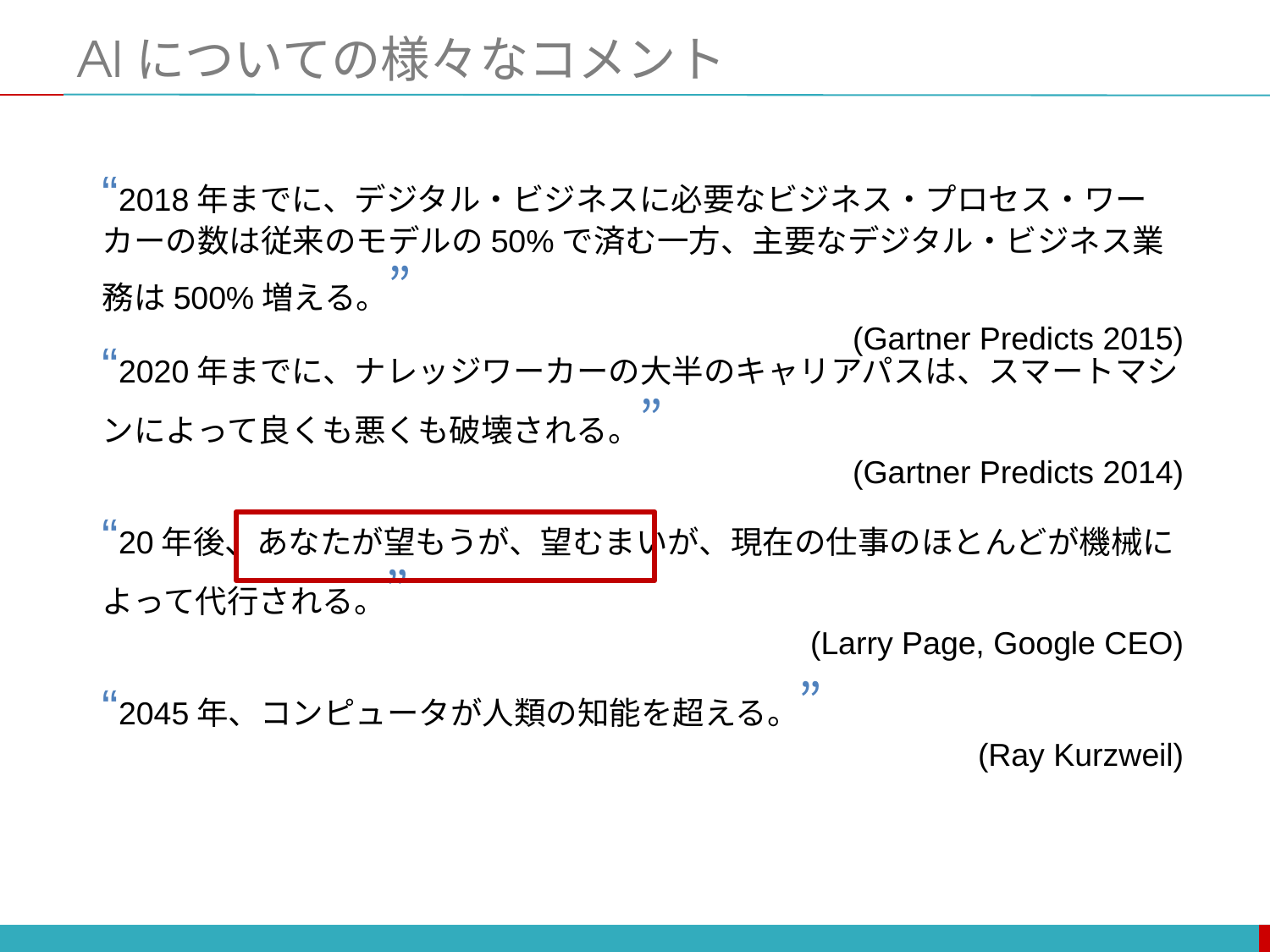

# AIについての様々なコメント
“2018年までに、デジタル・ビジネスに必要なビジネス・プロセス・ワーカーの数は従来のモデルの50%で済む一方、主要なデジタル・ビジネス業務は500%増える。”
(Gartner Predicts 2015)
“2020年までに、ナレッジワーカーの大半のキャリアパスは、スマートマシンによって良くも悪くも破壊される。”
(Gartner Predicts 2014)
“20年後、あなたが望もうが、望むまいが、現在の仕事のほとんどが機械によって代行される。”
(Larry Page, Google CEO)

“2045年、コンピュータが人類の知能を超える。”
(Ray Kurzweil)